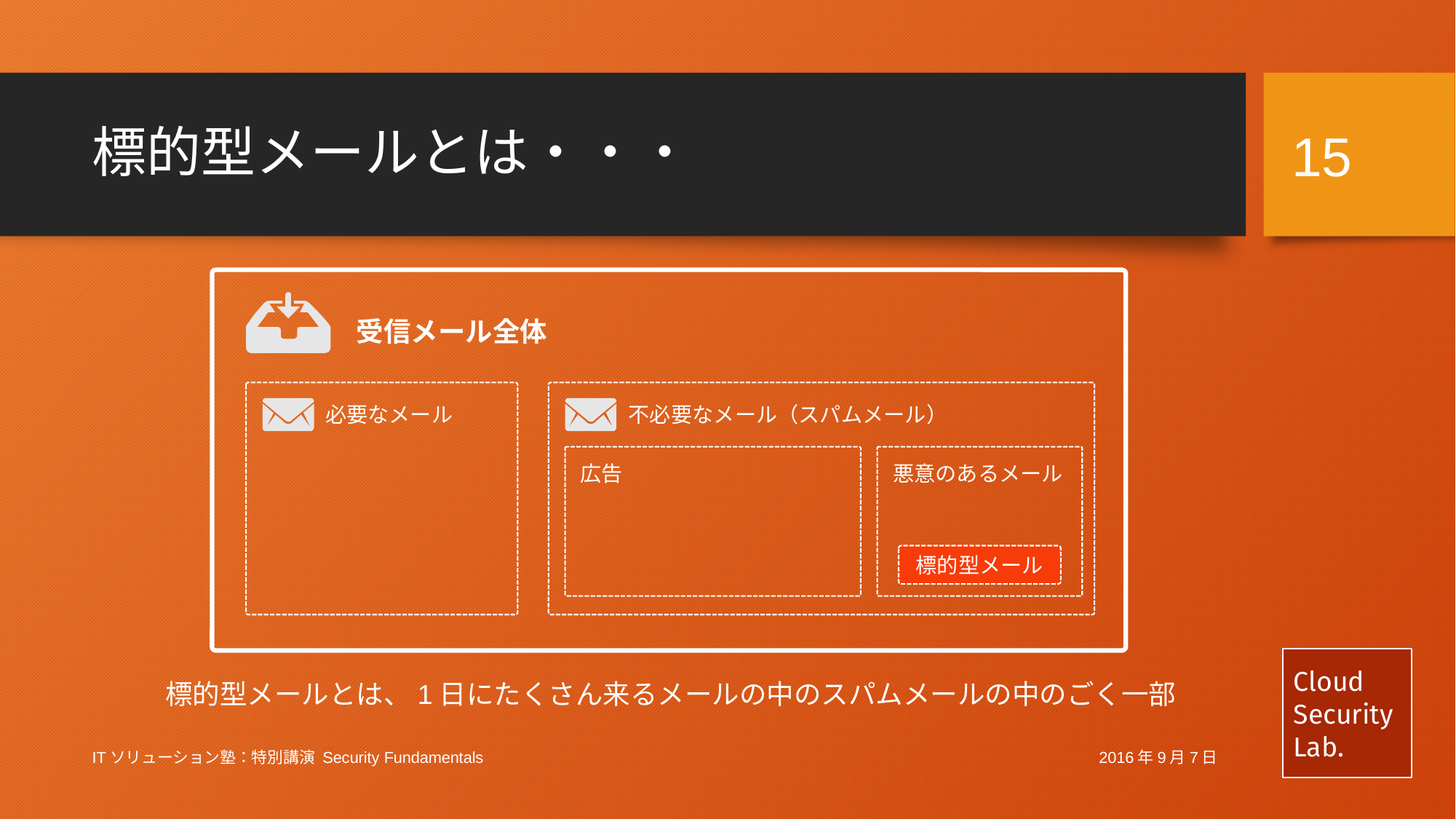

15
# 標的型メールとは・・・

受信メール全体

必要なメール
不必要なメール（スパムメール）

悪意のあるメール
広告
標的型メール
標的型メールとは、1日にたくさん来るメールの中のスパムメールの中のごく一部
2016年9月7日
ITソリューション塾：特別講演 Security Fundamentals